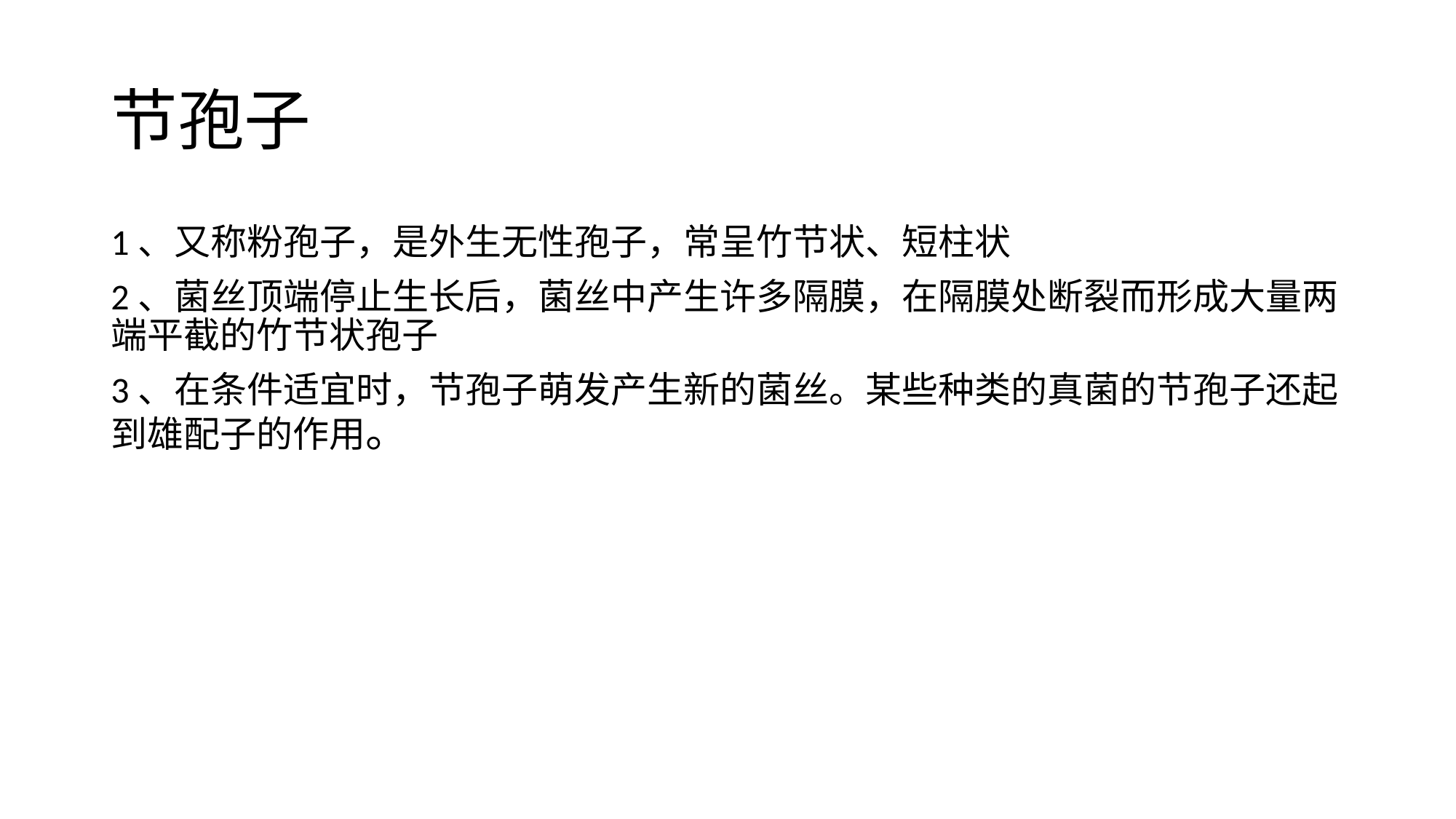

# 节孢子
1、又称粉孢子，是外生无性孢子，常呈竹节状、短柱状
2、菌丝顶端停止生长后，菌丝中产生许多隔膜，在隔膜处断裂而形成大量两端平截的竹节状孢子
3、在条件适宜时，节孢子萌发产生新的菌丝。某些种类的真菌的节孢子还起到雄配子的作用。